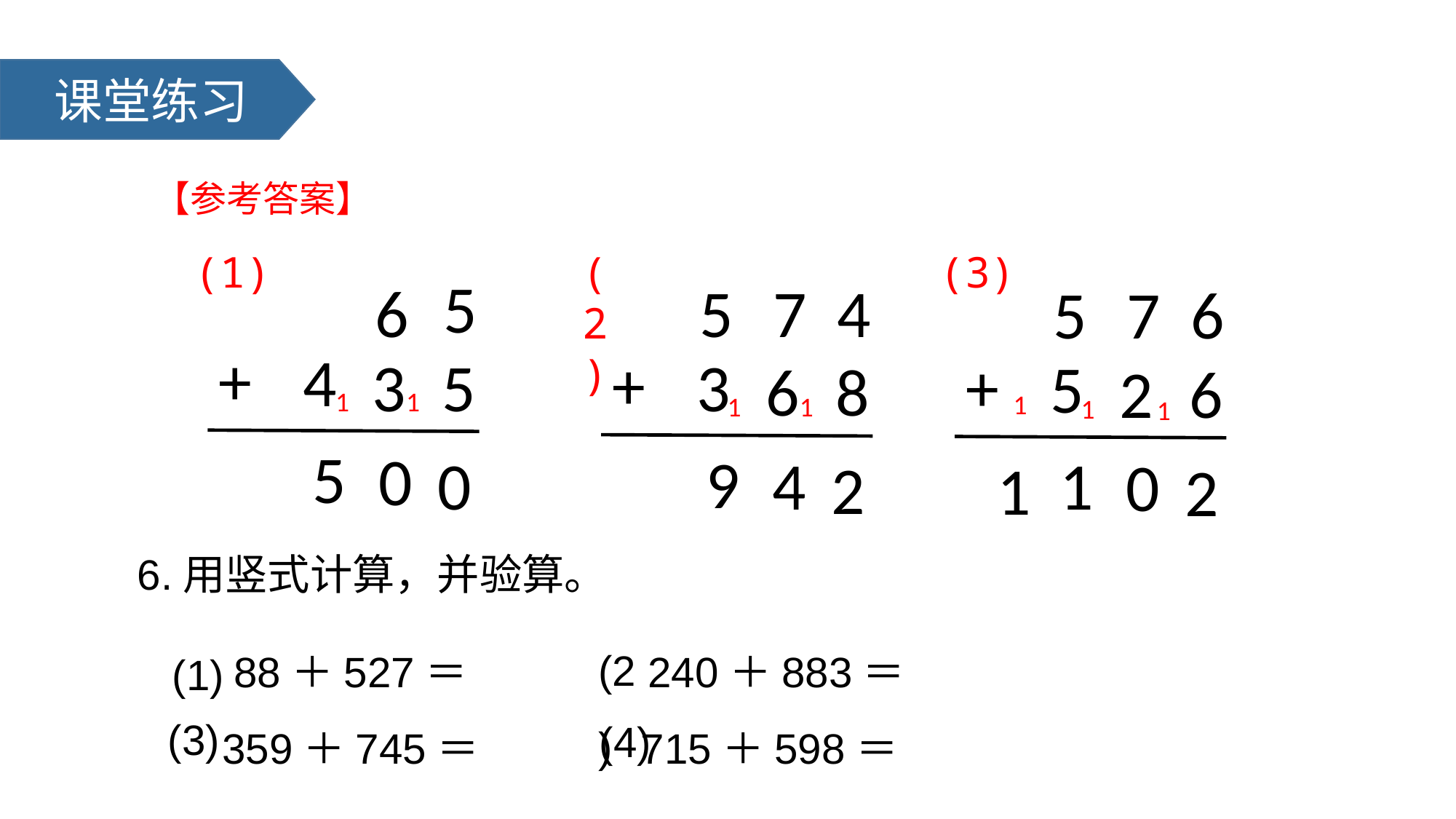

课堂练习
【参考答案】
(1)
(2)
(3)
5
6
+
4
3
5
1
1
5
0
0
5
7
4
+
3
6
8
1
1
9
4
2
5
7
6
+
5
2
6
1
1
1
1
0
1
2
6.用竖式计算，并验算。
(2)
 88＋527＝                  240＋883＝
359＋745＝                715＋598＝
(1)
(3)
(4)